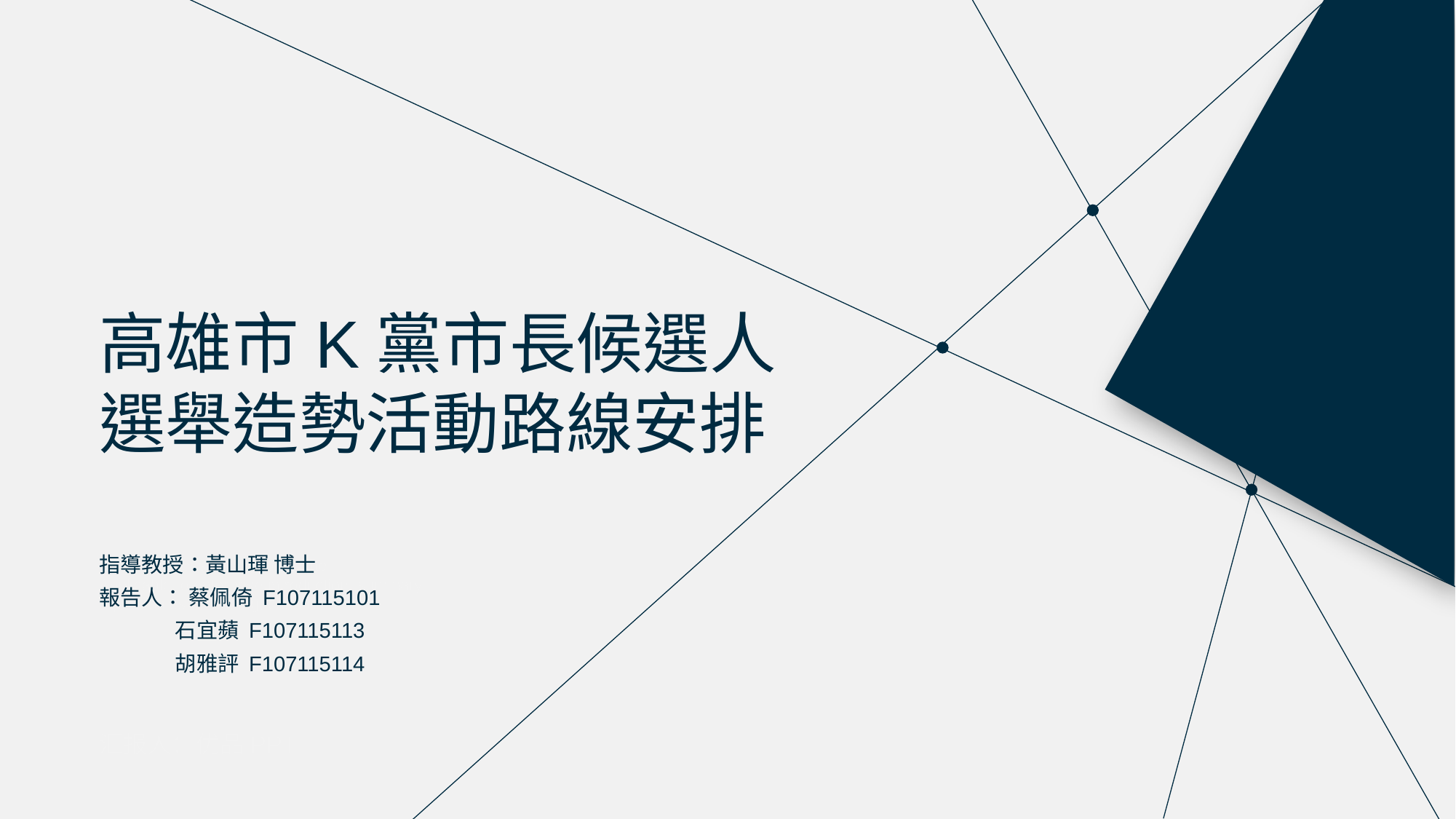

高雄市K黨市長候選人選舉造勢活動路線安排

指導教授：黃山琿 博士
報告人： 蔡佩倚 F107115101
               石宜蘋 F107115113
               胡雅評 F107115114
Fresh business general template
Applicable to enterprise introduction, summary report, sales marketing, chart data
汇报人：优品PPT